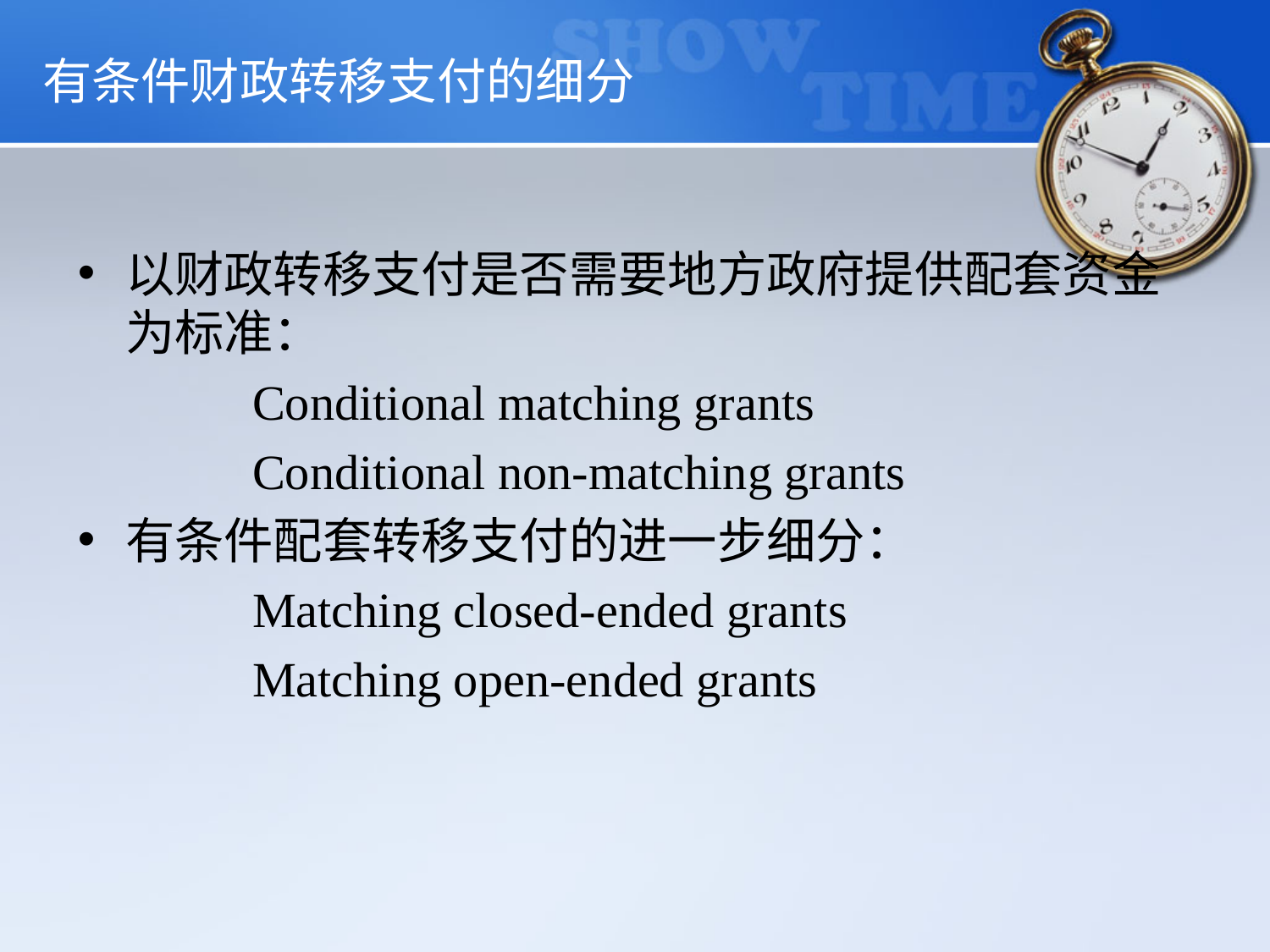

# 有条件财政转移支付的细分
以财政转移支付是否需要地方政府提供配套资金为标准：
		Conditional matching grants
		Conditional non-matching grants
有条件配套转移支付的进一步细分：
		Matching closed-ended grants
		Matching open-ended grants